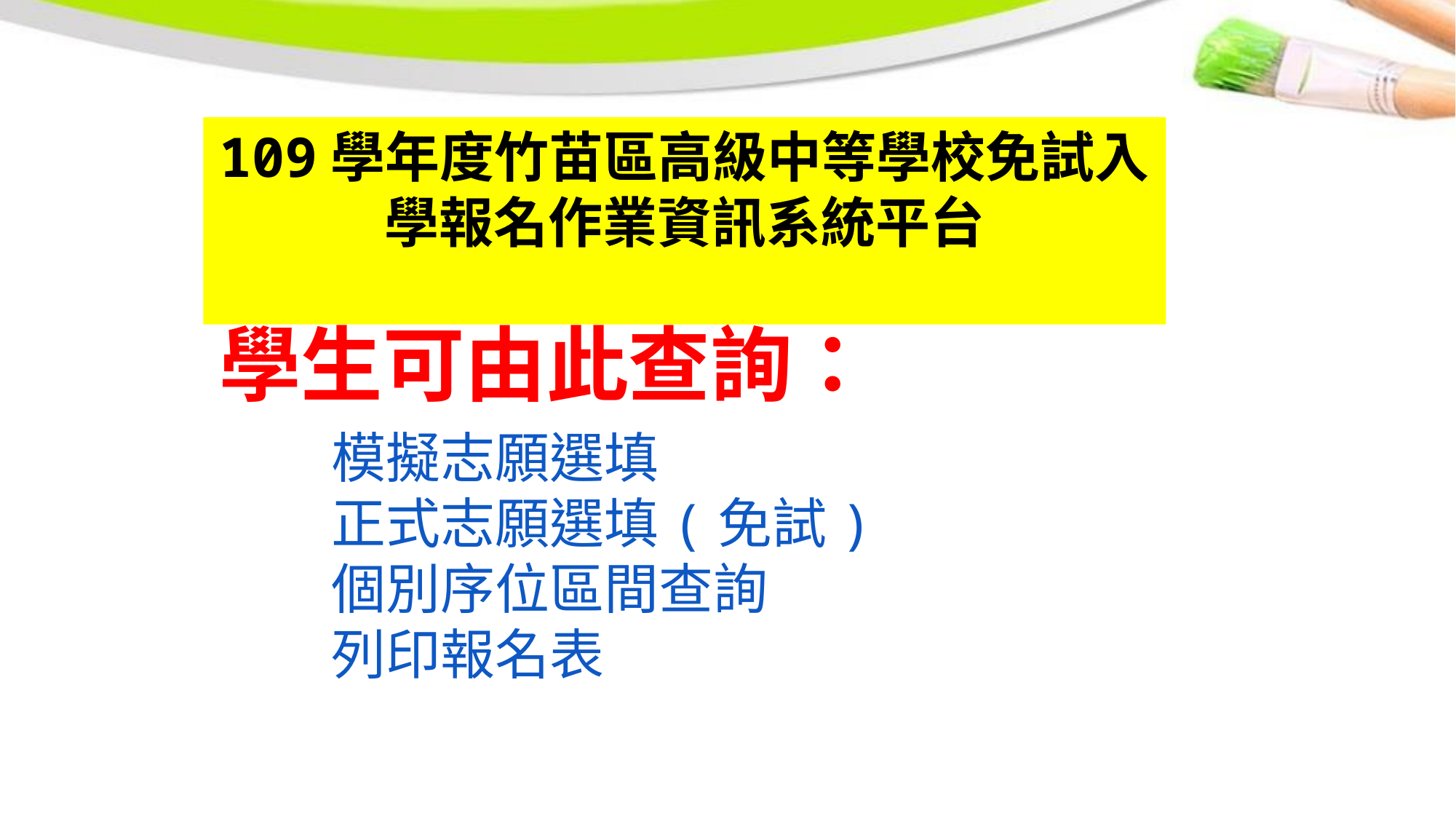

109學年度竹苗區高級中等學校免試入學報名作業資訊系統平台

學生可由此查詢：
模擬志願選填
正式志願選填(免試)
個別序位區間查詢
列印報名表